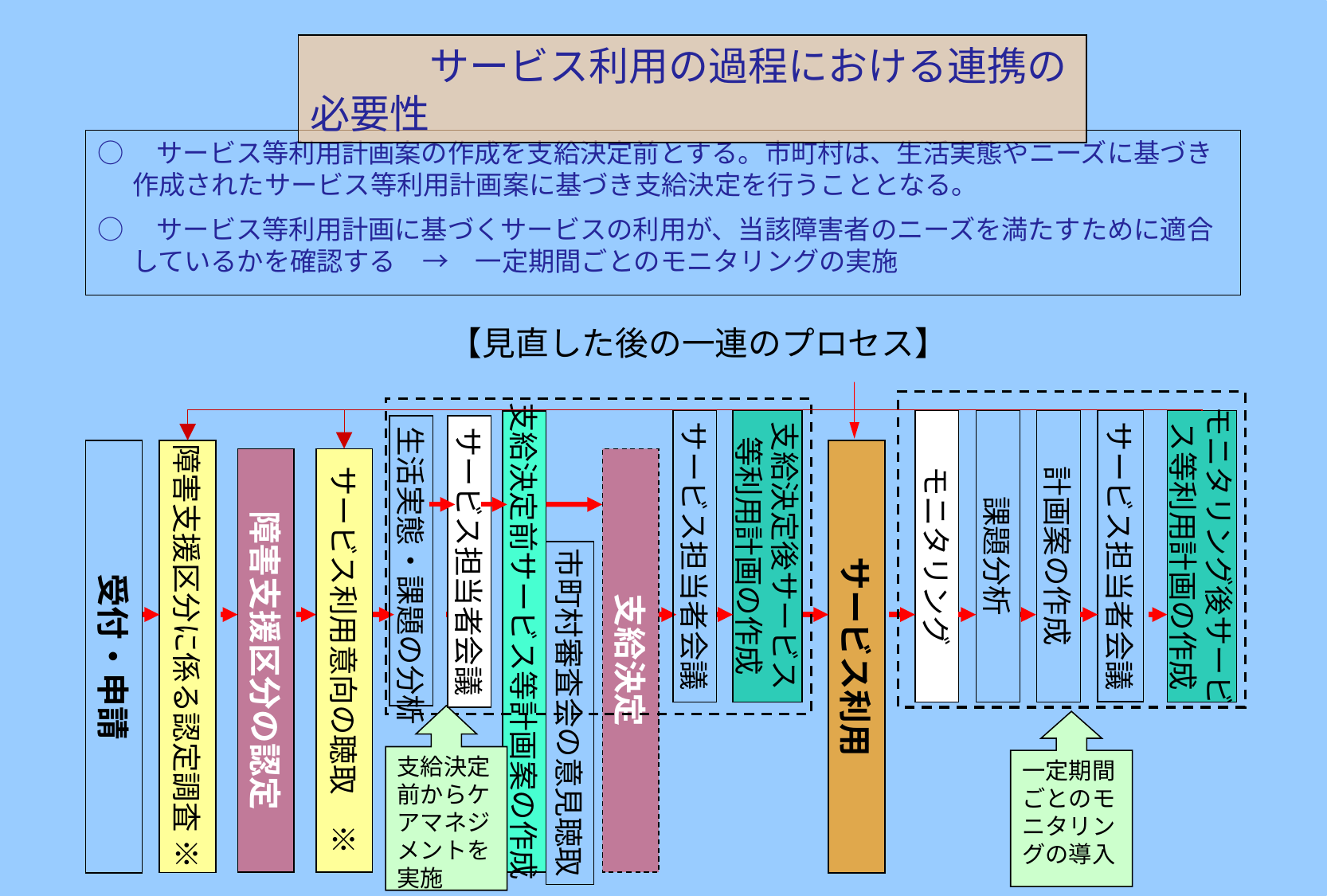

サービス利用の過程における連携の必要性
○　サービス等利用計画案の作成を支給決定前とする。市町村は、生活実態やニーズに基づき作成されたサービス等利用計画案に基づき支給決定を行うこととなる。
○　サービス等利用計画に基づくサービスの利用が、当該障害者のニーズを満たすために適合しているかを確認する　→　一定期間ごとのモニタリングの実施
【見直した後の一連のプロセス】

支給決定後サービス
等利用計画の作成
モニタリング
課題分析
計画案の作成
モニタリング後サービ
ス等利用計画の作成
サービス担当者会議
サービス担当者会議
支給決定前サービス等計画案の作成
　生活実態・課題の分析
サービス担当者会議
受付・申請
障害支援区分に係る認定調査 ※
サービス利用
障害支援区分の認定
サービス利用意向の聴取　※
支給決定

市町村審査会の意見聴取

支給決定前からケアマネジメントを実施
一定期間ごとのモニタリングの導入